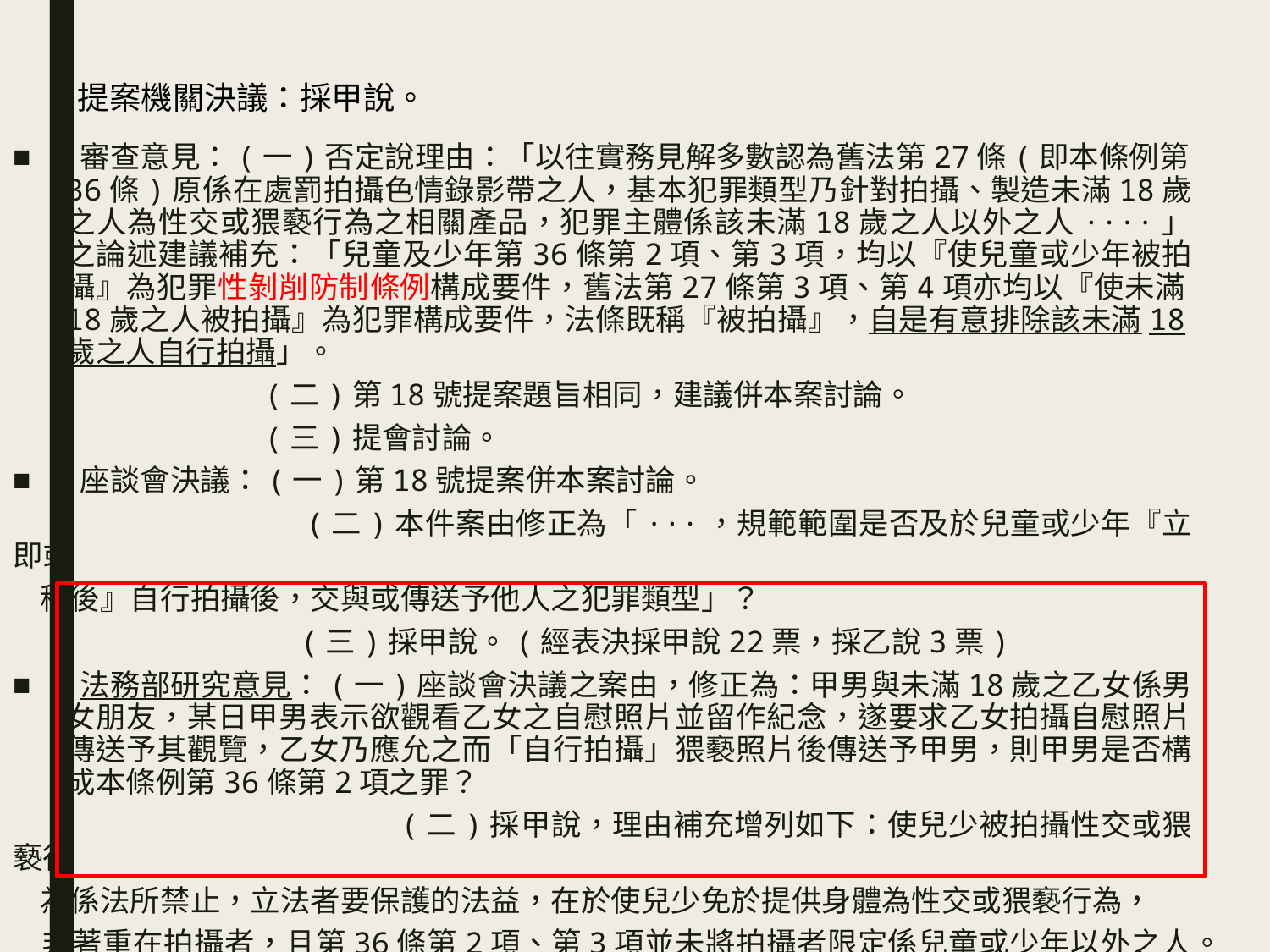

# 提案機關決議：採甲說。
 審查意見：(一)否定說理由：「以往實務見解多數認為舊法第27條(即本條例第36條)原係在處罰拍攝色情錄影帶之人，基本犯罪類型乃針對拍攝、製造未滿18歲之人為性交或猥褻行為之相關產品，犯罪主體係該未滿18歲之人以外之人····」之論述建議補充：「兒童及少年第36條第2項、第3項，均以『使兒童或少年被拍攝』為犯罪性剝削防制條例構成要件，舊法第27條第3項、第4項亦均以『使未滿18歲之人被拍攝』為犯罪構成要件，法條既稱『被拍攝』，自是有意排除該未滿18歲之人自行拍攝」。
              (二)第18號提案題旨相同，建議併本案討論。
              (三)提會討論。
 座談會決議：(一)第18號提案併本案討論。
                (二)本件案由修正為「···，規範範圍是否及於兒童或少年『立即或
   稍後』自行拍攝後，交與或傳送予他人之犯罪類型」？
                (三)採甲說。(經表決採甲說22票，採乙說3票)
 法務部研究意見：(一)座談會決議之案由，修正為：甲男與未滿18歲之乙女係男女朋友，某日甲男表示欲觀看乙女之自慰照片並留作紀念，遂要求乙女拍攝自慰照片傳送予其觀覽，乙女乃應允之而「自行拍攝」猥褻照片後傳送予甲男，則甲男是否構成本條例第36條第2項之罪？
                     (二)採甲說，理由補充增列如下：使兒少被拍攝性交或猥褻行
   為係法所禁止，立法者要保護的法益，在於使兒少免於提供身體為性交或猥褻行為，
   非著重在拍攝者，且第36條第2項、第3項並未將拍攝者限定係兒童或少年以外之人。
   且自本條例保護兒童及少年免於遭受任何形式之性剝削···(以下接續甲說理由)。